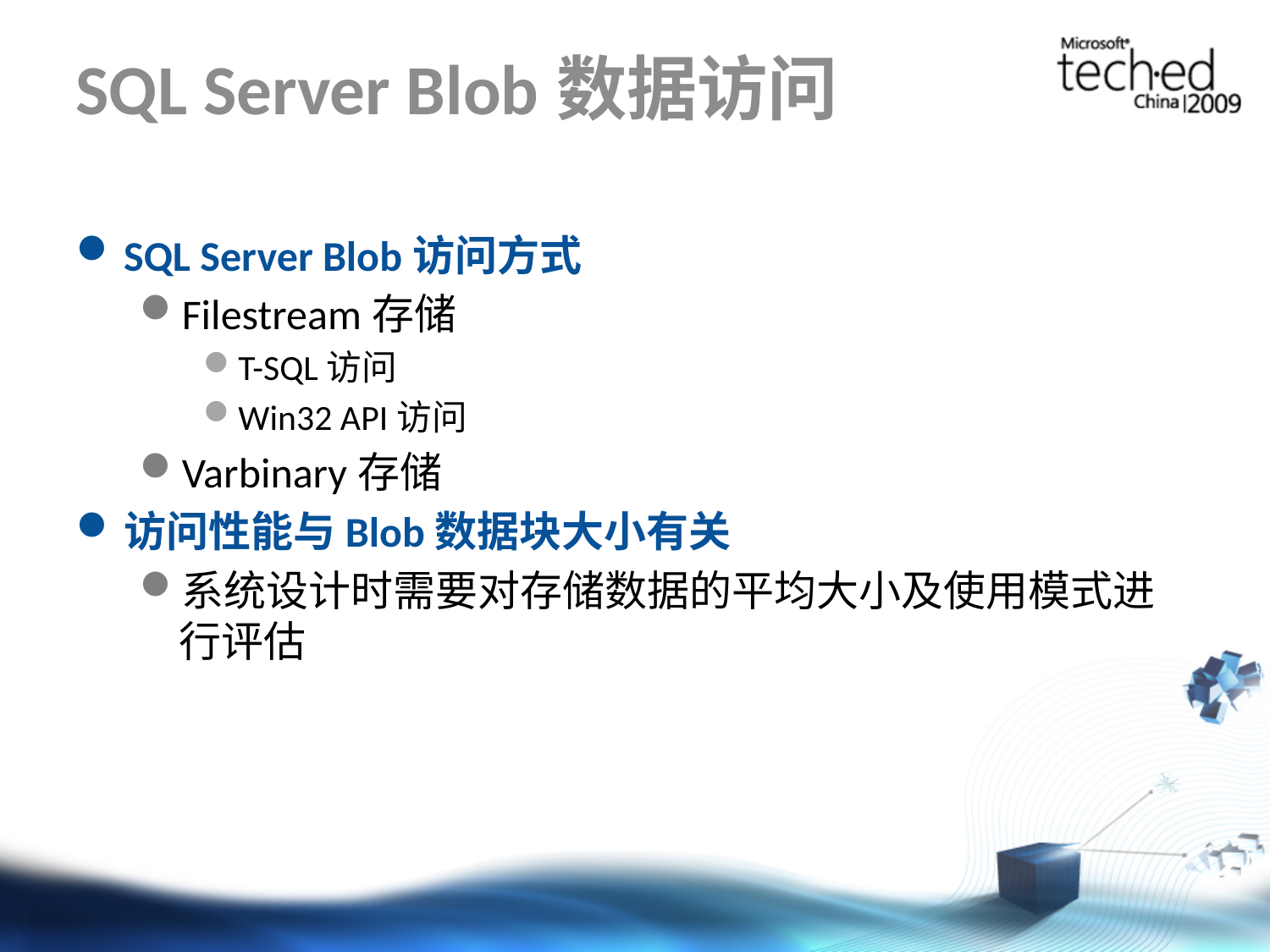

# SQL Server Blob数据访问
SQL Server Blob访问方式
Filestream存储
T-SQL访问
Win32 API访问
Varbinary存储
访问性能与Blob数据块大小有关
系统设计时需要对存储数据的平均大小及使用模式进行评估